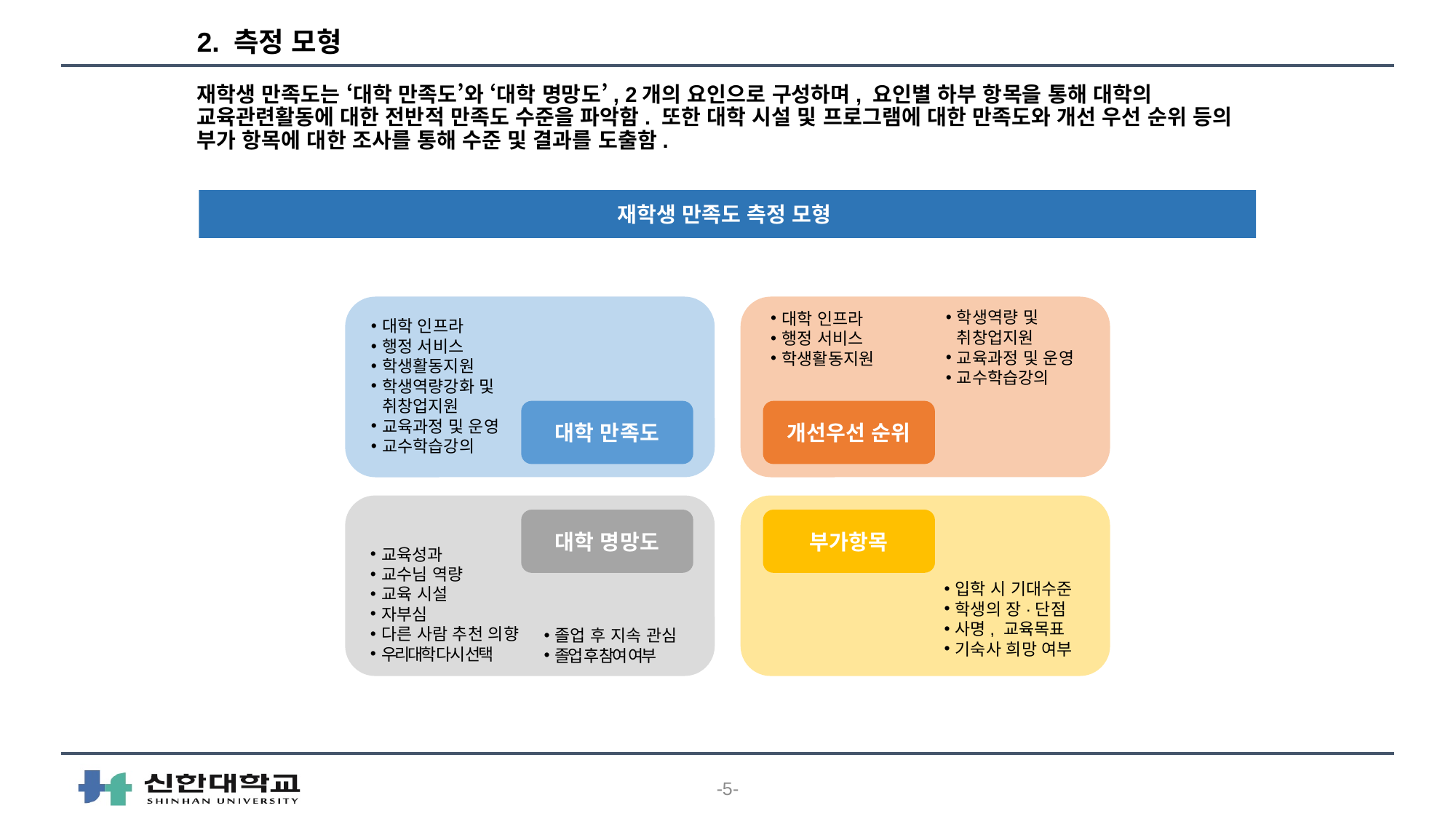

# 2. 측정 모형
재학생 만족도는 ‘대학 만족도’와 ‘대학 명망도’, 2개의 요인으로 구성하며, 요인별 하부 항목을 통해 대학의 교육관련활동에 대한 전반적 만족도 수준을 파악함. 또한 대학 시설 및 프로그램에 대한 만족도와 개선 우선 순위 등의 부가 항목에 대한 조사를 통해 수준 및 결과를 도출함.
재학생 만족도 측정 모형

학생역량 및 취창업지원
교육과정 및 운영
교수학습강의
대학 인프라
행정 서비스
학생활동지원
대학 인프라
행정 서비스
학생활동지원
학생역량강화 및 취창업지원
교육과정 및 운영
교수학습강의
대학 만족도
개선우선 순위

대학 명망도
부가항목
교육성과
교수님 역량
교육 시설
자부심
다른 사람 추천 의향
우리대학 다시 선택

입학 시 기대수준
학생의 장·단점
사명, 교육목표
기숙사 희망 여부
졸업 후 지속 관심
졸업 후 참여 여부
-5-